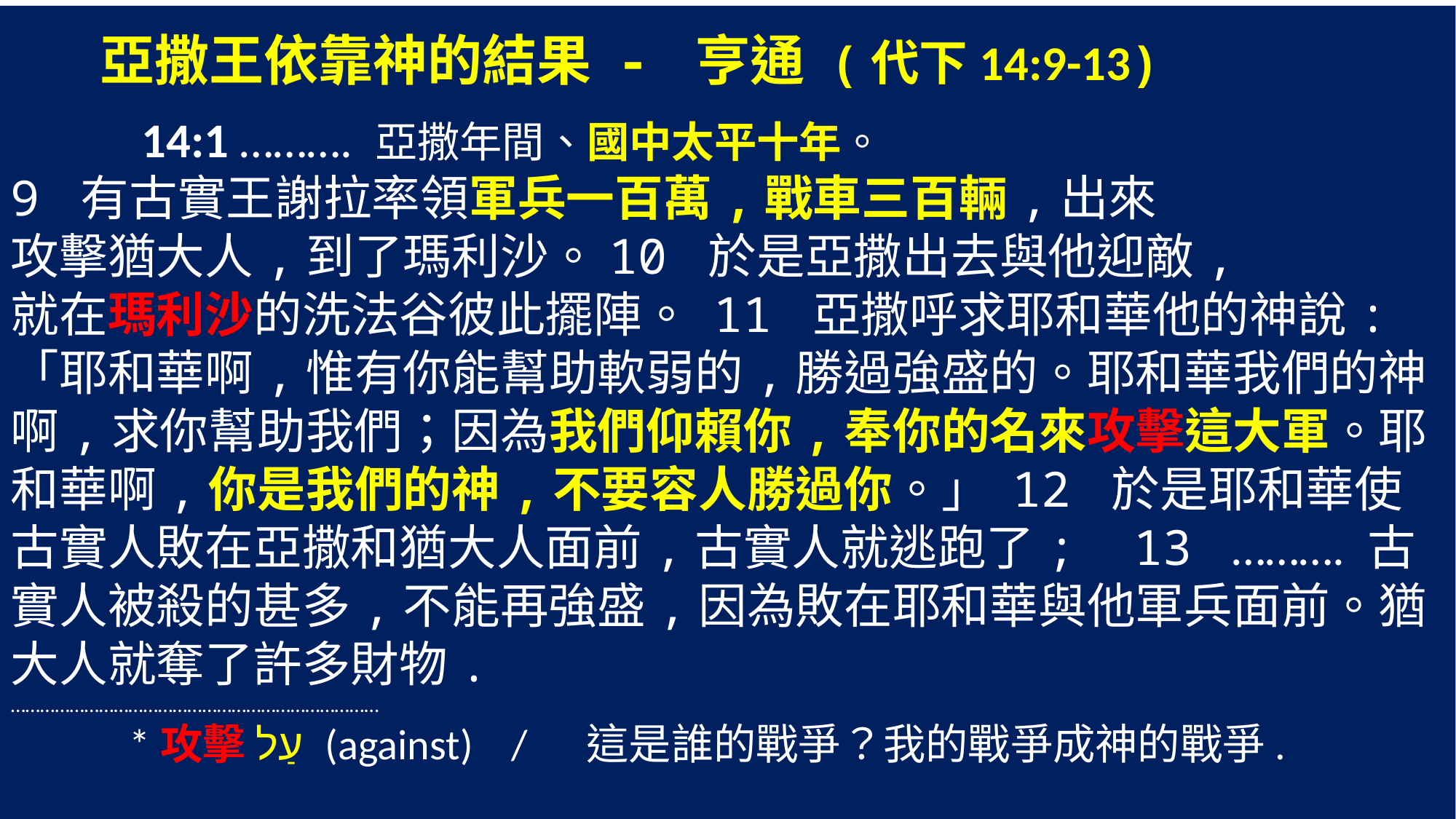

亞撒王依靠神的結果 - 亨通 (代下14:9-13)

            14:1 ………. 亞撒年間、國中太平十年。
9 有古實王謝拉率領軍兵一百萬,戰車三百輛,出來
攻擊猶大人,到了瑪利沙。10 於是亞撒出去與他迎敵,
就在瑪利沙的洗法谷彼此擺陣。 11 亞撒呼求耶和華他的神說:
「耶和華啊,惟有你能幫助軟弱的,勝過強盛的。耶和華我們的神啊,求你幫助我們；因為我們仰賴你,奉你的名來攻擊這大軍。耶和華啊,你是我們的神,不要容人勝過你。」 12 於是耶和華使古實人敗在亞撒和猶大人面前,古實人就逃跑了;  13  ………. 古實人被殺的甚多,不能再強盛,因為敗在耶和華與他軍兵面前。猶大人就奪了許多財物.
…………………………………………………………………
	 *攻擊עַל  (against)    /     這是誰的戰爭？我的戰爭成神的戰爭.